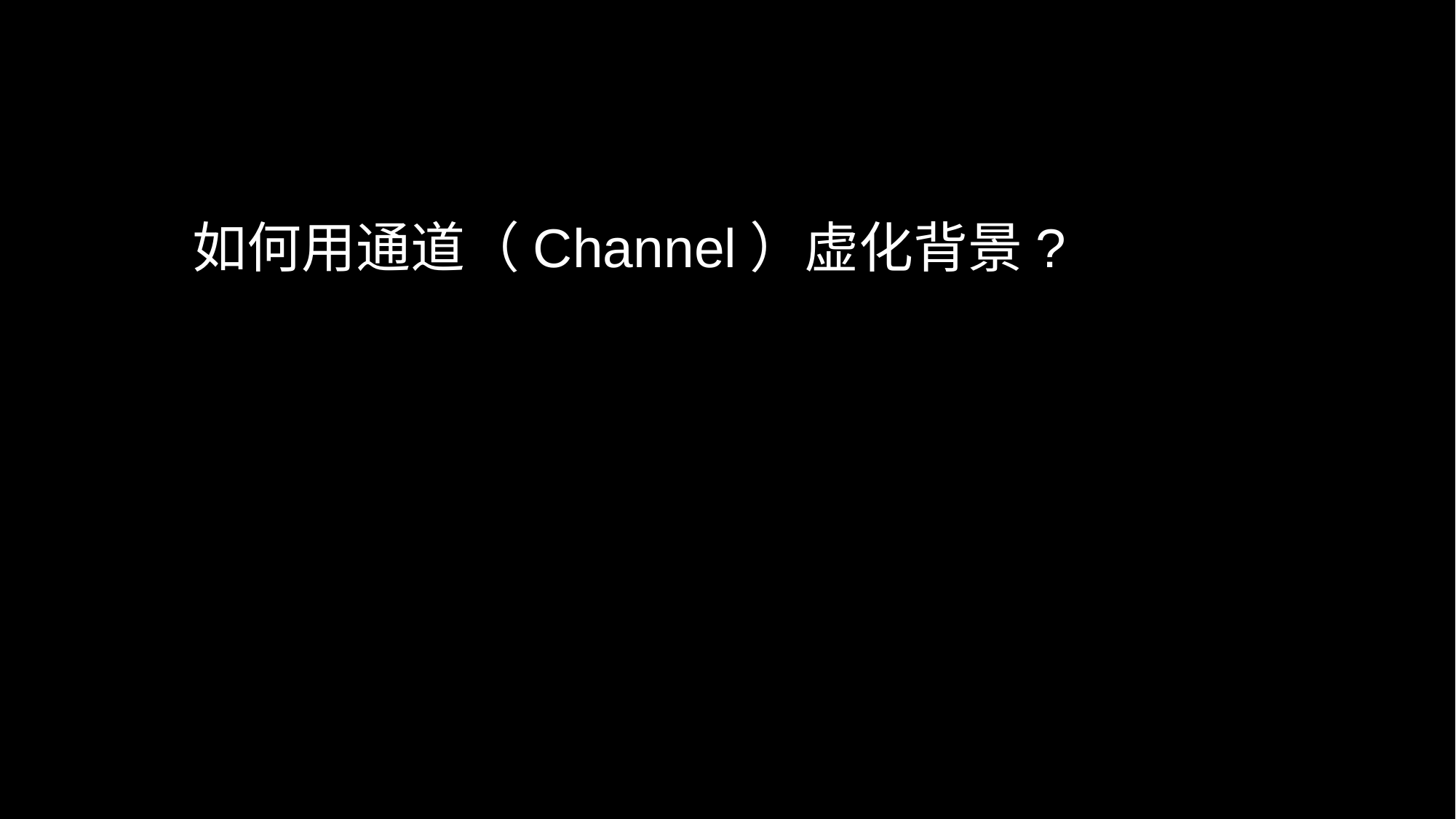

# 如何用通道（Channel）虚化背景?
Using Photoshop Lens Focus by creating Alpha Channel